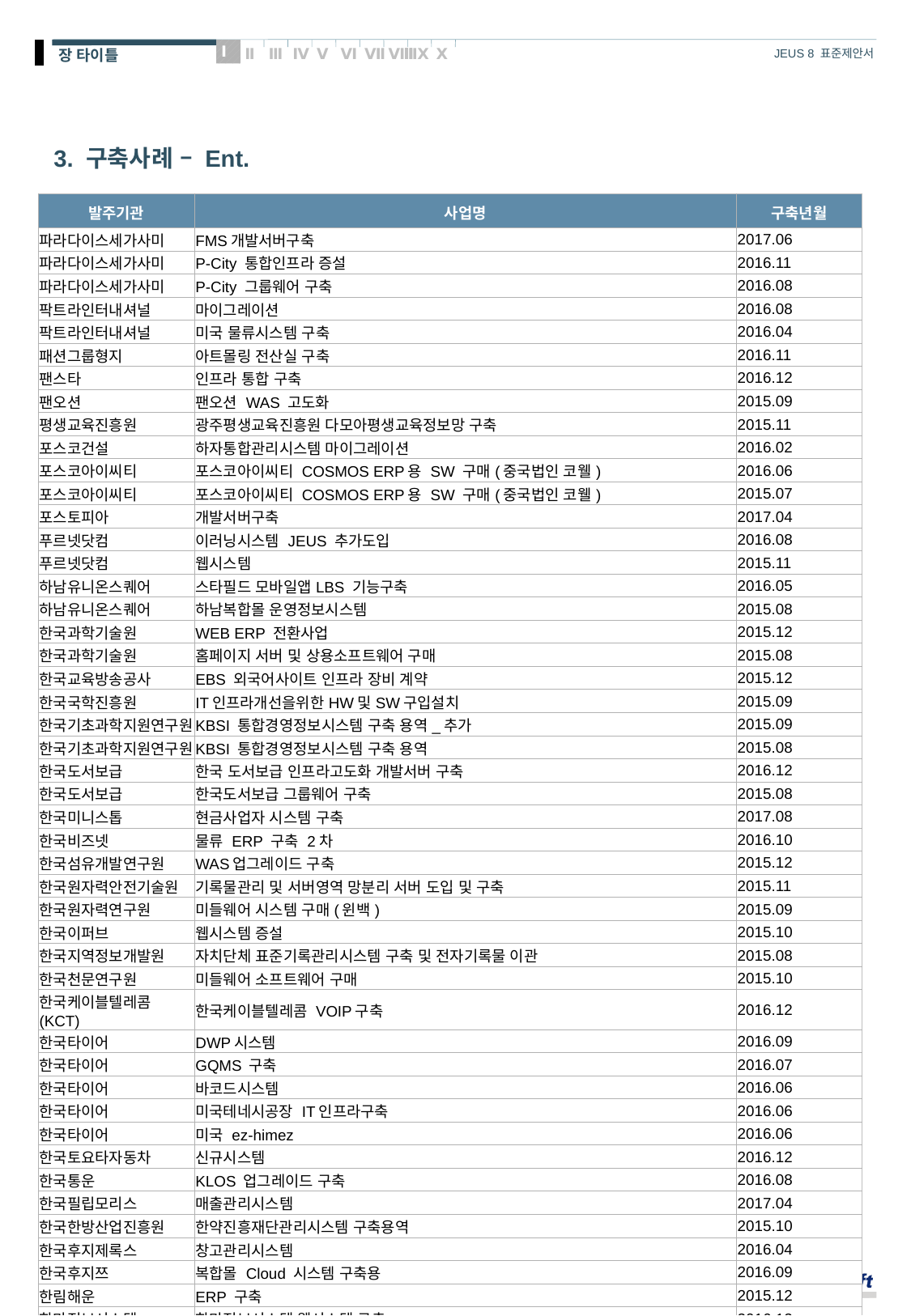

# 3. 구축사례 – Ent.
| 발주기관 | 사업명 | 구축년월 |
| --- | --- | --- |
| 파라다이스세가사미 | FMS개발서버구축 | 2017.06 |
| 파라다이스세가사미 | P-City 통합인프라 증설 | 2016.11 |
| 파라다이스세가사미 | P-City 그룹웨어 구축 | 2016.08 |
| 팍트라인터내셔널 | 마이그레이션 | 2016.08 |
| 팍트라인터내셔널 | 미국 물류시스템 구축 | 2016.04 |
| 패션그룹형지 | 아트몰링 전산실 구축 | 2016.11 |
| 팬스타 | 인프라 통합 구축 | 2016.12 |
| 팬오션 | 팬오션 WAS 고도화 | 2015.09 |
| 평생교육진흥원 | 광주평생교육진흥원 다모아평생교육정보망 구축 | 2015.11 |
| 포스코건설 | 하자통합관리시스템 마이그레이션 | 2016.02 |
| 포스코아이씨티 | 포스코아이씨티 COSMOS ERP용 SW 구매(중국법인 코웰) | 2016.06 |
| 포스코아이씨티 | 포스코아이씨티 COSMOS ERP용 SW 구매(중국법인 코웰) | 2015.07 |
| 포스토피아 | 개발서버구축 | 2017.04 |
| 푸르넷닷컴 | 이러닝시스템 JEUS 추가도입 | 2016.08 |
| 푸르넷닷컴 | 웹시스템 | 2015.11 |
| 하남유니온스퀘어 | 스타필드 모바일앱LBS 기능구축 | 2016.05 |
| 하남유니온스퀘어 | 하남복합몰 운영정보시스템 | 2015.08 |
| 한국과학기술원 | WEB ERP 전환사업 | 2015.12 |
| 한국과학기술원 | 홈페이지 서버 및 상용소프트웨어 구매 | 2015.08 |
| 한국교육방송공사 | EBS 외국어사이트 인프라 장비 계약 | 2015.12 |
| 한국국학진흥원 | IT인프라개선을위한HW및SW구입설치 | 2015.09 |
| 한국기초과학지원연구원 | KBSI 통합경영정보시스템 구축 용역\_추가 | 2015.09 |
| 한국기초과학지원연구원 | KBSI 통합경영정보시스템 구축 용역 | 2015.08 |
| 한국도서보급 | 한국 도서보급 인프라고도화 개발서버 구축 | 2016.12 |
| 한국도서보급 | 한국도서보급 그룹웨어 구축 | 2015.08 |
| 한국미니스톱 | 현금사업자 시스템 구축 | 2017.08 |
| 한국비즈넷 | 물류 ERP 구축 2차 | 2016.10 |
| 한국섬유개발연구원 | WAS업그레이드 구축 | 2015.12 |
| 한국원자력안전기술원 | 기록물관리 및 서버영역 망분리 서버 도입 및 구축 | 2015.11 |
| 한국원자력연구원 | 미들웨어 시스템 구매(윈백) | 2015.09 |
| 한국이퍼브 | 웹시스템 증설 | 2015.10 |
| 한국지역정보개발원 | 자치단체 표준기록관리시스템 구축 및 전자기록물 이관 | 2015.08 |
| 한국천문연구원 | 미들웨어 소프트웨어 구매 | 2015.10 |
| 한국케이블텔레콤(KCT) | 한국케이블텔레콤 VOIP구축 | 2016.12 |
| 한국타이어 | DWP시스템 | 2016.09 |
| 한국타이어 | GQMS 구축 | 2016.07 |
| 한국타이어 | 바코드시스템 | 2016.06 |
| 한국타이어 | 미국테네시공장 IT인프라구축 | 2016.06 |
| 한국타이어 | 미국 ez-himez | 2016.06 |
| 한국토요타자동차 | 신규시스템 | 2016.12 |
| 한국통운 | KLOS 업그레이드 구축 | 2016.08 |
| 한국필립모리스 | 매출관리시스템 | 2017.04 |
| 한국한방산업진흥원 | 한약진흥재단관리시스템 구축용역 | 2015.10 |
| 한국후지제록스 | 창고관리시스템 | 2016.04 |
| 한국후지쯔 | 복합몰 Cloud 시스템 구축용 | 2016.09 |
| 한림해운 | ERP 구축 | 2015.12 |
| 한마정보시스템 | 한마정보시스템 웹시스템 구축 | 2016.12 |
| 한미약품 | 인사시스템 인프라 도입 | 2017.03 |
| 한샘 | PoS 시스템 구축 | 2016.11 |
| 한섬 | 한섬 ERP 재 구축 (웹로직 윈백) | 2015.07 |
| 한솔테크닉스 | ESS모니터링시스템 | 2016.10 |
| 한화 | 한화 채널 H 구축 | 2016.03 |
| 한화갤러리아 | 한화갤러리아 시내 면세점 시스템 구축 | 2015.09 |